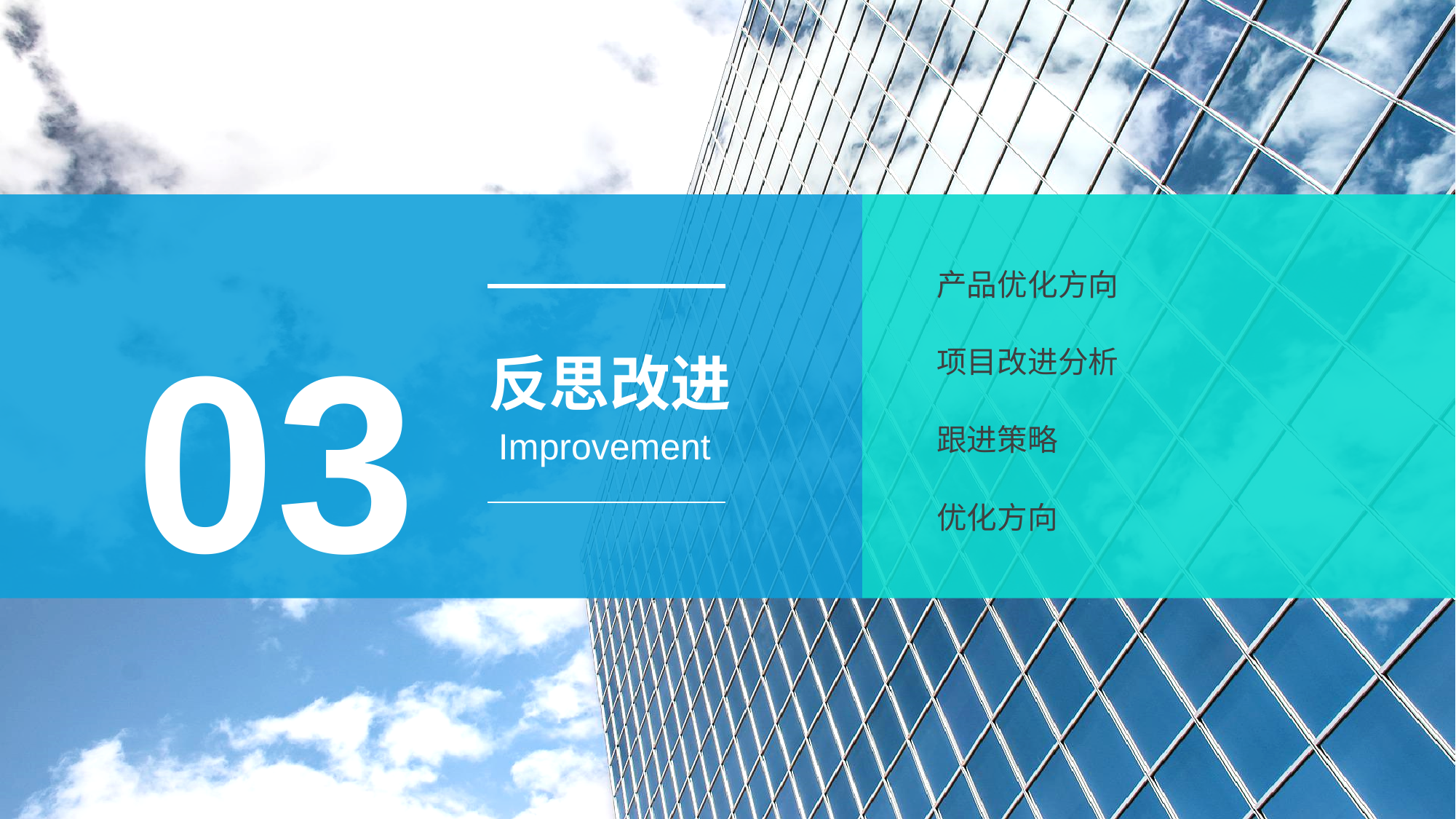

03
产品优化方向
反思改进
项目改进分析
跟进策略
Improvement
优化方向